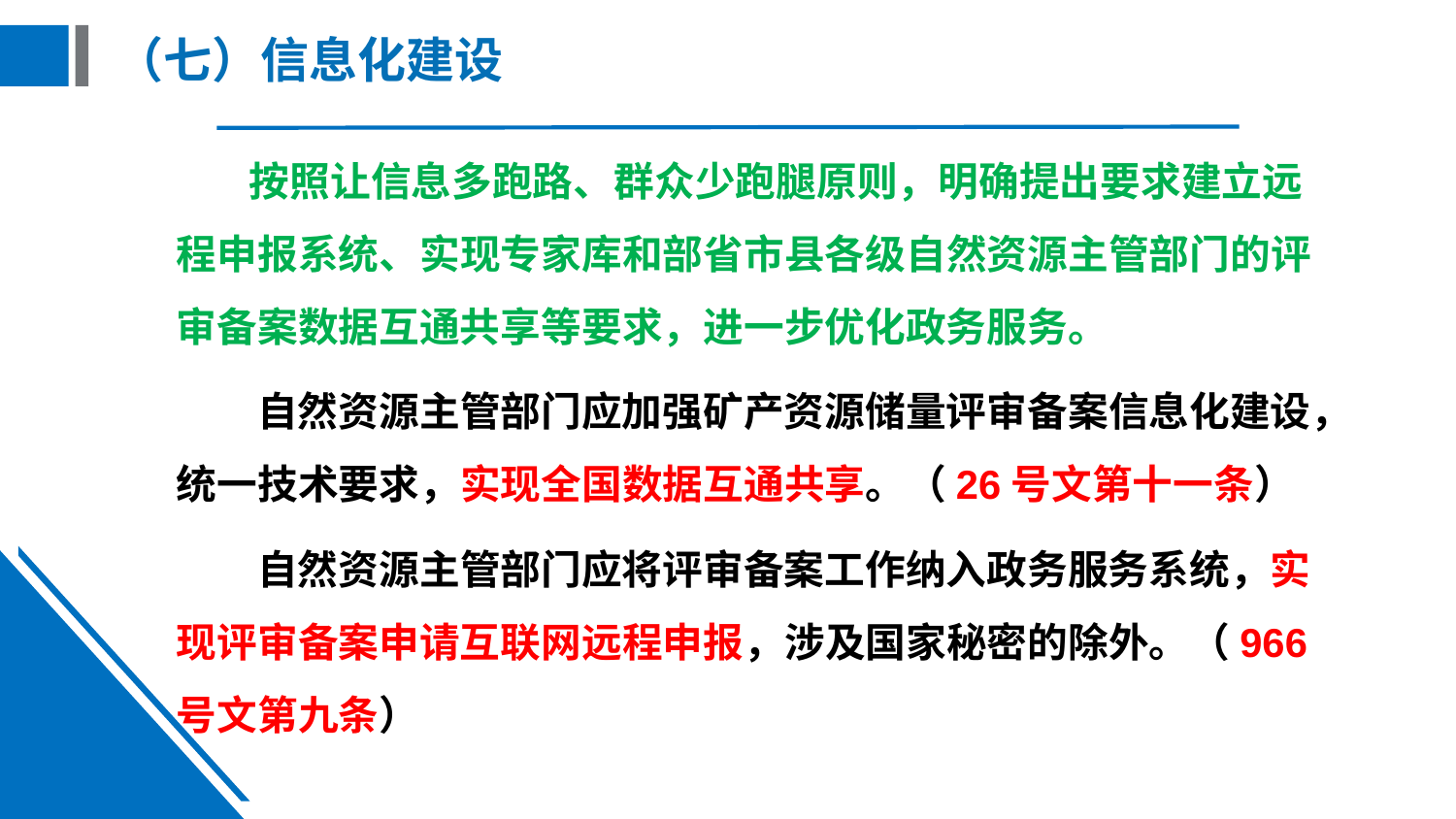

# （七）信息化建设
按照让信息多跑路、群众少跑腿原则，明确提出要求建立远程申报系统、实现专家库和部省市县各级自然资源主管部门的评审备案数据互通共享等要求，进一步优化政务服务。
自然资源主管部门应加强矿产资源储量评审备案信息化建设，统一技术要求，实现全国数据互通共享。（26号文第十一条）
自然资源主管部门应将评审备案工作纳入政务服务系统，实现评审备案申请互联网远程申报，涉及国家秘密的除外。（966号文第九条）
54